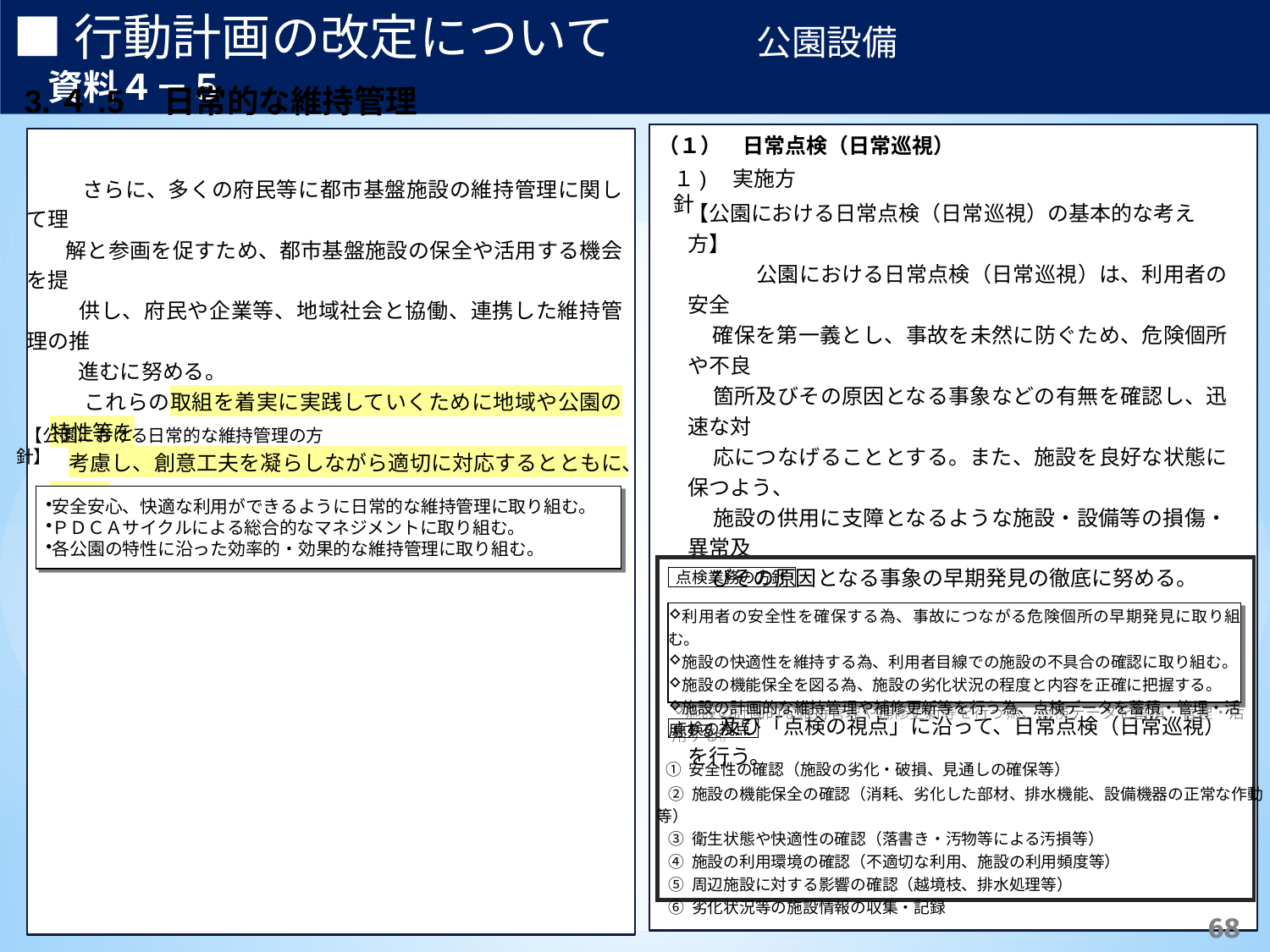

■行動計画の改定について　　　　公園設備　　　　　　　　　　　資料４－５
3.４.5　日常的な維持管理
(1)　基本的な考え方
（１）　日常点検（日常巡視）
(1)　基本的な考え方
１)　実施方針

【公園における日常点検（日常巡視）の基本的な考え方】
　　　 公園における日常点検（日常巡視）は、利用者の安全
    確保を第一義とし、事故を未然に防ぐため、危険個所や不良
    箇所及びその原因となる事象などの有無を確認し、迅速な対
    応につなげることとする。また、施設を良好な状態に保つよう、
    施設の供用に支障となるような施設・設備等の損傷・異常及
    びその原因となる事象の早期発見の徹底に努める。

【公園における日常点検（日常巡視）実施方針】
       『３.１.2点検、診断・評価』で示した「点検業務の方針」
    及び「点検の視点」に沿って、日常点検（日常巡視）を行う。
        さらに、多くの府民等に都市基盤施設の維持管理に関して理
     解と参画を促すため、都市基盤施設の保全や活用する機会を提
　　供し、府民や企業等、地域社会と協働、連携した維持管理の推
　　進むに努める。
  これらの取組を着実に実践していくために地域や公園の特性等を
考慮し、創意工夫を凝らしながら適切に対応するとともに、PDCA
サイクルによる継続的なマネジメントを行う。
　  以下に公園における日常的な維持管理の方針を示す。
【公園における日常的な維持管理の方針】

安全安心、快適な利用ができるように日常的な維持管理に取り組む。
ＰＤＣＡサイクルによる総合的なマネジメントに取り組む。
各公園の特性に沿った効率的・効果的な維持管理に取り組む。

点検業務の方針
利用者の安全性を確保する為、事故につながる危険個所の早期発見に取り組む。
施設の快適性を維持する為、利用者目線での施設の不具合の確認に取り組む。
施設の機能保全を図る為、施設の劣化状況の程度と内容を正確に把握する。
施設の計画的な維持管理や補修更新等を行う為、点検データを蓄積・管理・活用する。
点検の視点
  ① 安全性の確認（施設の劣化・破損、見通しの確保等）
② 施設の機能保全の確認（消耗、劣化した部材、排水機能、設備機器の正常な作動等）
③ 衛生状態や快適性の確認（落書き・汚物等による汚損等）
④ 施設の利用環境の確認（不適切な利用、施設の利用頻度等）
⑤ 周辺施設に対する影響の確認（越境枝、排水処理等）
⑥ 劣化状況等の施設情報の収集・記録

68